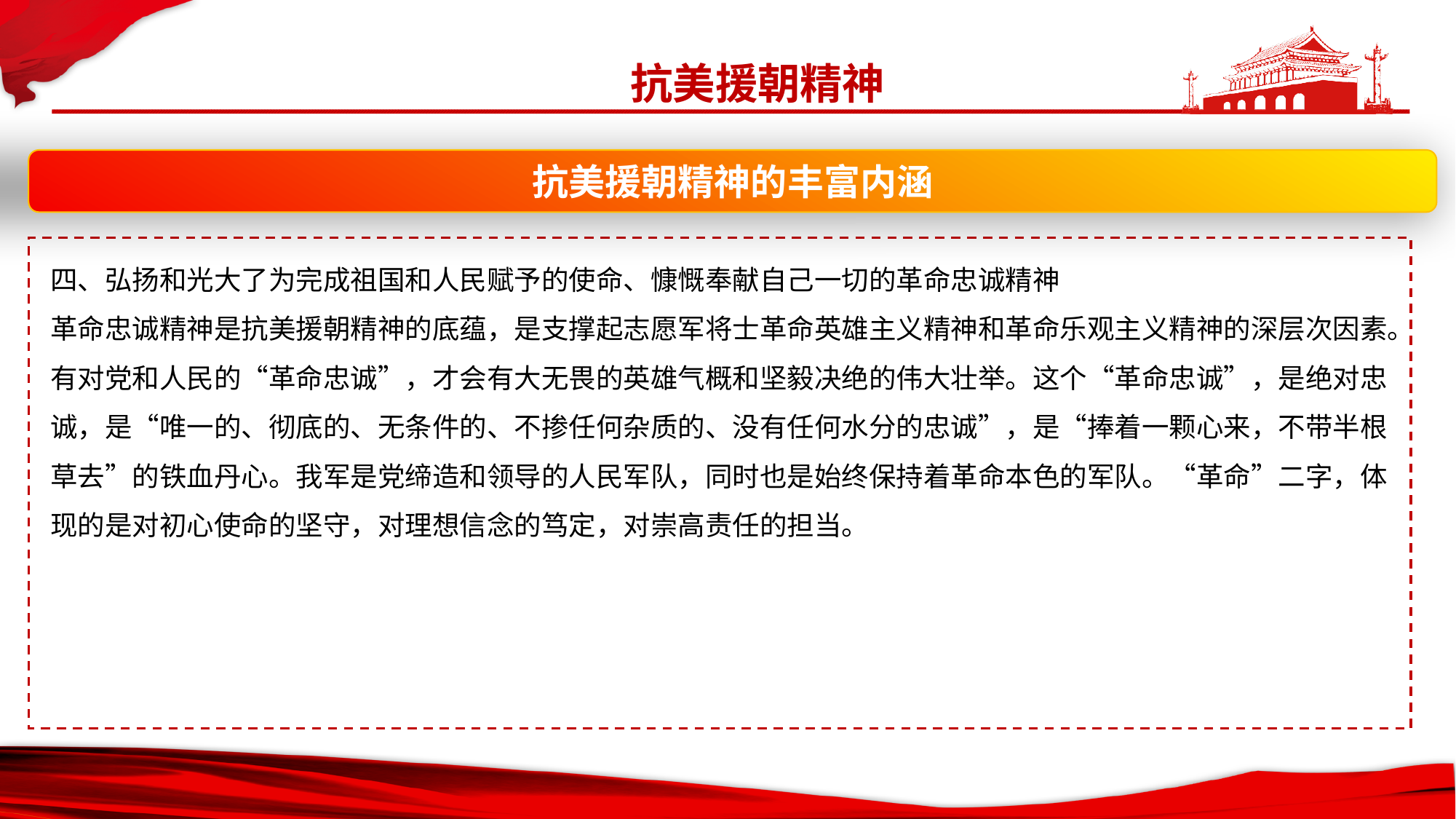

抗美援朝精神
抗美援朝精神的丰富内涵

四、弘扬和光大了为完成祖国和人民赋予的使命、慷慨奉献自己一切的革命忠诚精神
革命忠诚精神是抗美援朝精神的底蕴，是支撑起志愿军将士革命英雄主义精神和革命乐观主义精神的深层次因素。有对党和人民的“革命忠诚”，才会有大无畏的英雄气概和坚毅决绝的伟大壮举。这个“革命忠诚”，是绝对忠诚，是“唯一的、彻底的、无条件的、不掺任何杂质的、没有任何水分的忠诚”，是“捧着一颗心来，不带半根草去”的铁血丹心。我军是党缔造和领导的人民军队，同时也是始终保持着革命本色的军队。“革命”二字，体现的是对初心使命的坚守，对理想信念的笃定，对崇高责任的担当。